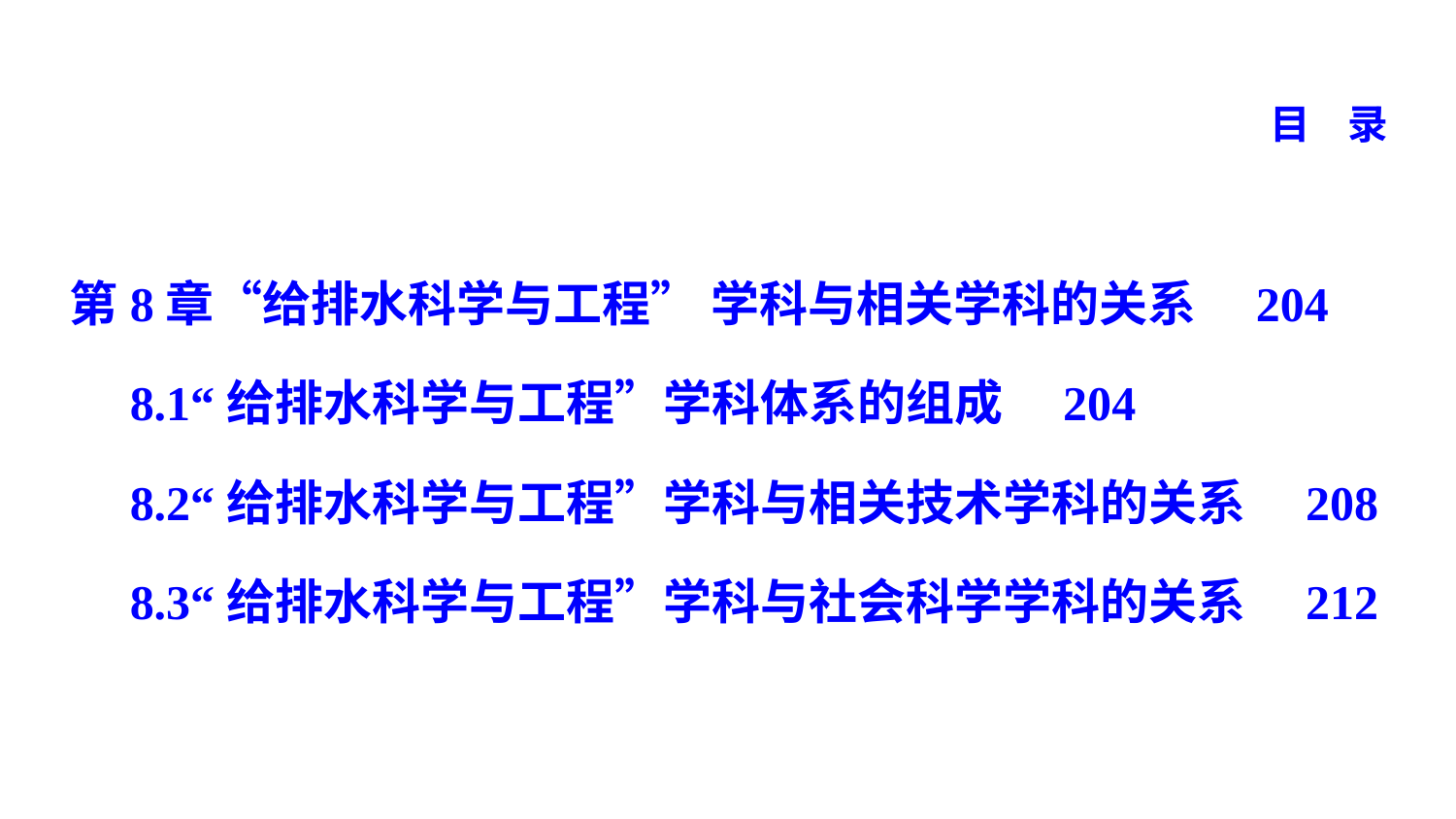

目    录

第8章“给排水科学与工程” 学科与相关学科的关系 204
　8.1“给排水科学与工程”学科体系的组成 204
　8.2“给排水科学与工程”学科与相关技术学科的关系 208
　8.3“给排水科学与工程”学科与社会科学学科的关系 212